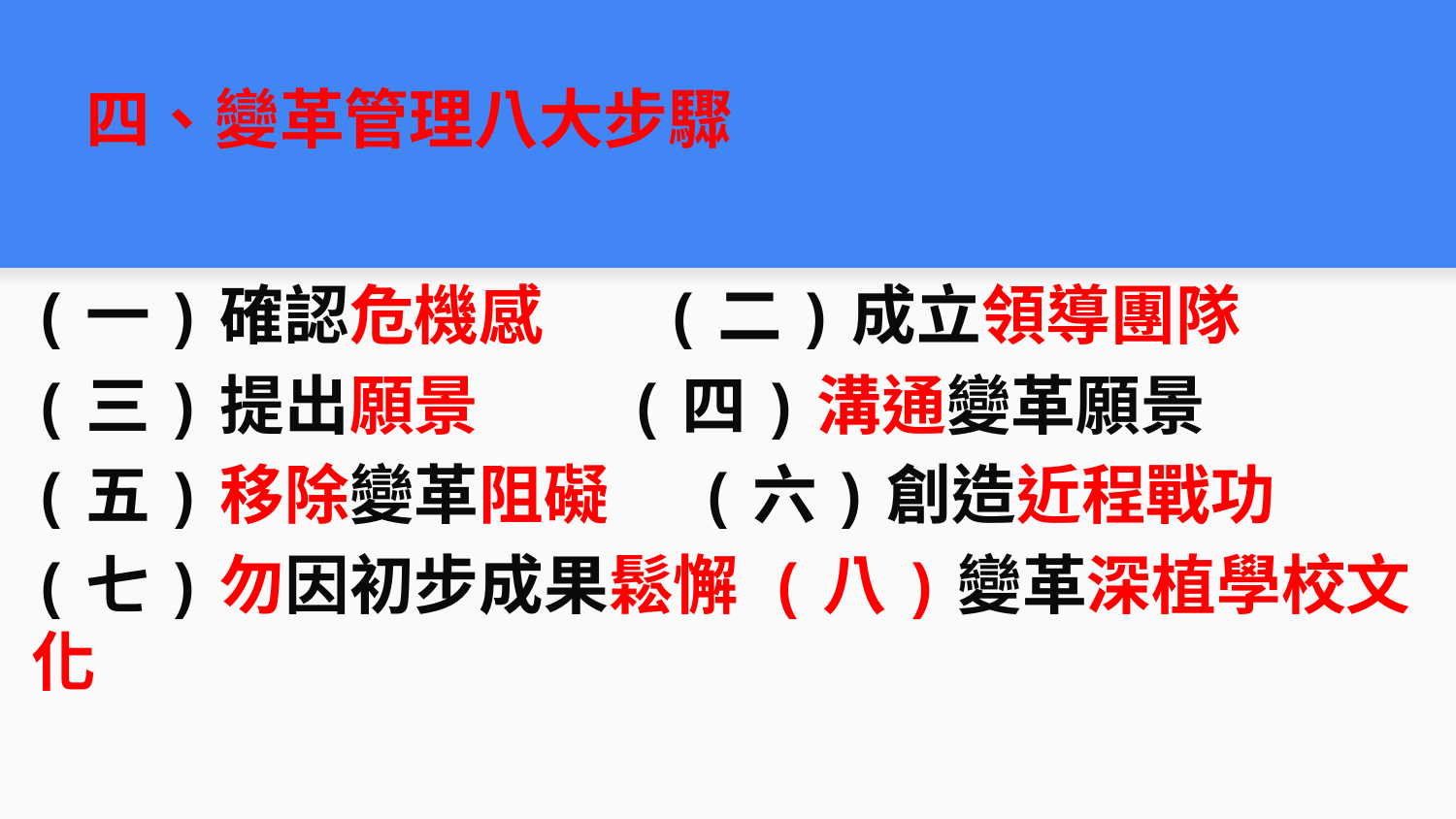

# 四、變革管理八大步驟
(一)確認危機感       (二)成立領導團隊
(三)提出願景         (四)溝通變革願景
(五)移除變革阻礙     (六)創造近程戰功
(七)勿因初步成果鬆懈 (八)變革深植學校文化